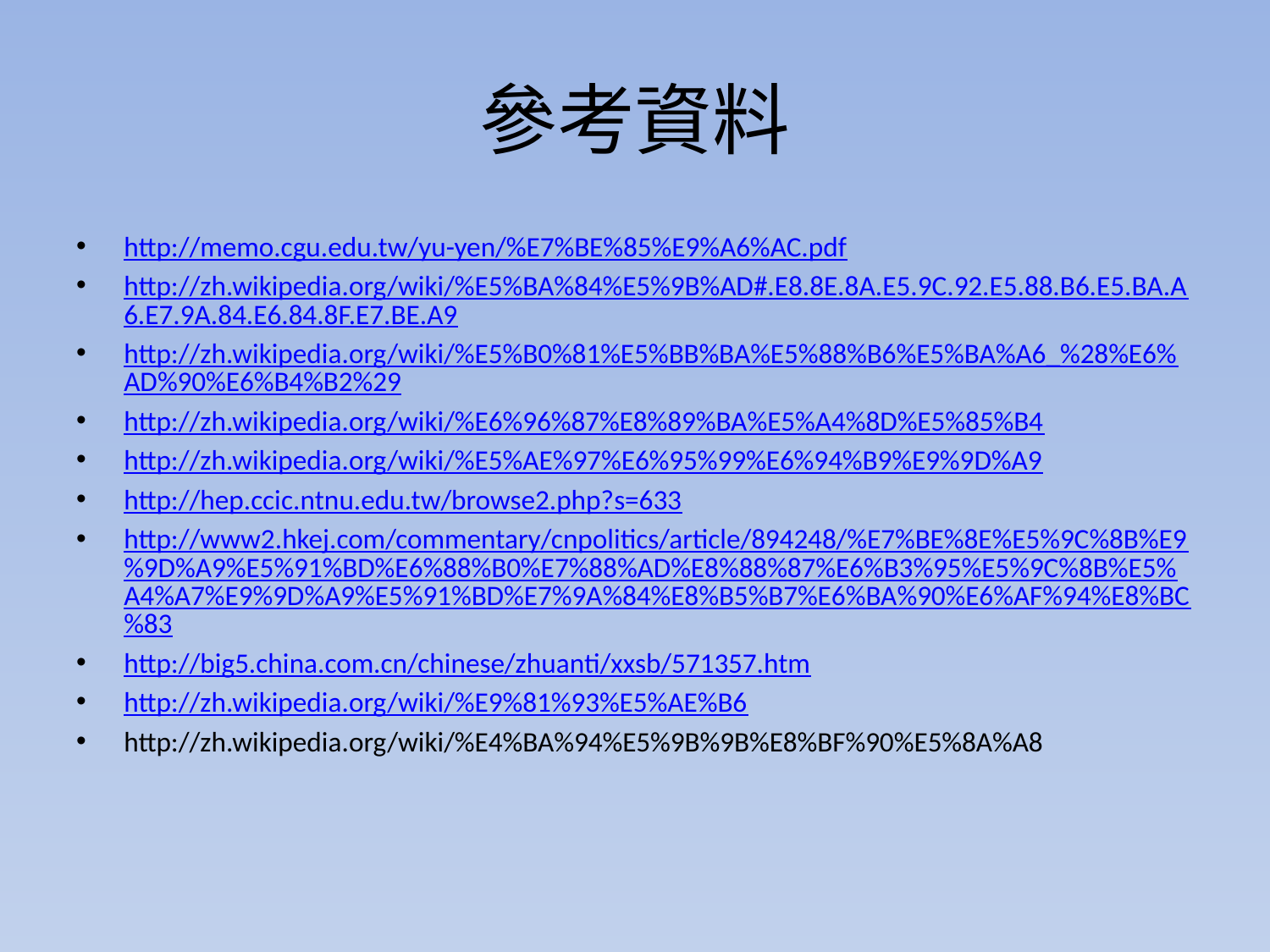

# 參考資料
http://memo.cgu.edu.tw/yu-yen/%E7%BE%85%E9%A6%AC.pdf
http://zh.wikipedia.org/wiki/%E5%BA%84%E5%9B%AD#.E8.8E.8A.E5.9C.92.E5.88.B6.E5.BA.A6.E7.9A.84.E6.84.8F.E7.BE.A9
http://zh.wikipedia.org/wiki/%E5%B0%81%E5%BB%BA%E5%88%B6%E5%BA%A6_%28%E6%AD%90%E6%B4%B2%29
http://zh.wikipedia.org/wiki/%E6%96%87%E8%89%BA%E5%A4%8D%E5%85%B4
http://zh.wikipedia.org/wiki/%E5%AE%97%E6%95%99%E6%94%B9%E9%9D%A9
http://hep.ccic.ntnu.edu.tw/browse2.php?s=633
http://www2.hkej.com/commentary/cnpolitics/article/894248/%E7%BE%8E%E5%9C%8B%E9%9D%A9%E5%91%BD%E6%88%B0%E7%88%AD%E8%88%87%E6%B3%95%E5%9C%8B%E5%A4%A7%E9%9D%A9%E5%91%BD%E7%9A%84%E8%B5%B7%E6%BA%90%E6%AF%94%E8%BC%83
http://big5.china.com.cn/chinese/zhuanti/xxsb/571357.htm
http://zh.wikipedia.org/wiki/%E9%81%93%E5%AE%B6
http://zh.wikipedia.org/wiki/%E4%BA%94%E5%9B%9B%E8%BF%90%E5%8A%A8